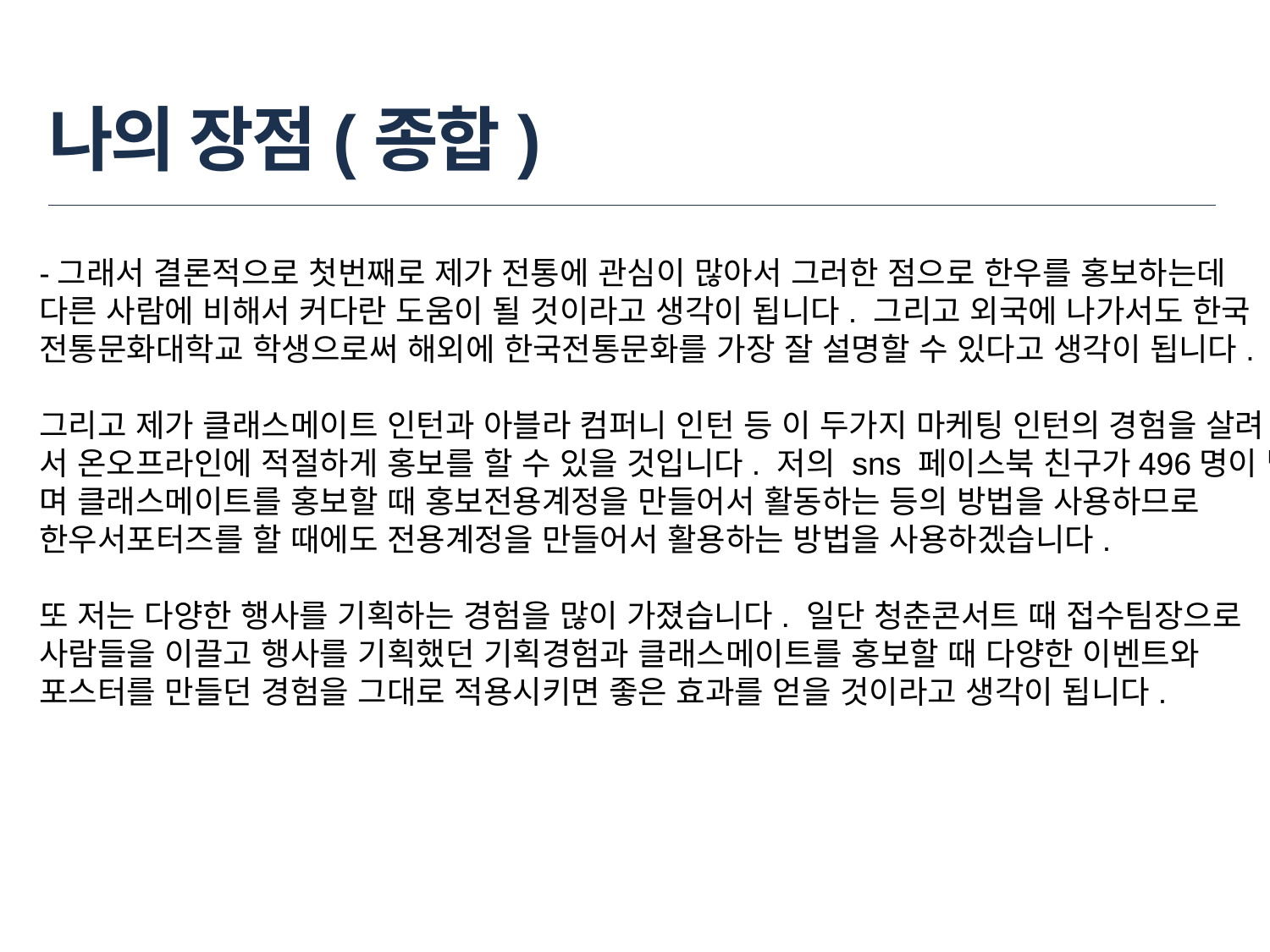

# 나의 장점(종합)
-그래서 결론적으로 첫번째로 제가 전통에 관심이 많아서 그러한 점으로 한우를 홍보하는데
다른 사람에 비해서 커다란 도움이 될 것이라고 생각이 됩니다. 그리고 외국에 나가서도 한국
전통문화대학교 학생으로써 해외에 한국전통문화를 가장 잘 설명할 수 있다고 생각이 됩니다.

그리고 제가 클래스메이트 인턴과 아블라 컴퍼니 인턴 등 이 두가지 마케팅 인턴의 경험을 살려
서 온오프라인에 적절하게 홍보를 할 수 있을 것입니다. 저의 sns 페이스북 친구가496명이 넘으
며 클래스메이트를 홍보할 때 홍보전용계정을 만들어서 활동하는 등의 방법을 사용하므로
한우서포터즈를 할 때에도 전용계정을 만들어서 활용하는 방법을 사용하겠습니다.

또 저는 다양한 행사를 기획하는 경험을 많이 가졌습니다. 일단 청춘콘서트 때 접수팀장으로
사람들을 이끌고 행사를 기획했던 기획경험과 클래스메이트를 홍보할 때 다양한 이벤트와
포스터를 만들던 경험을 그대로 적용시키면 좋은 효과를 얻을 것이라고 생각이 됩니다.